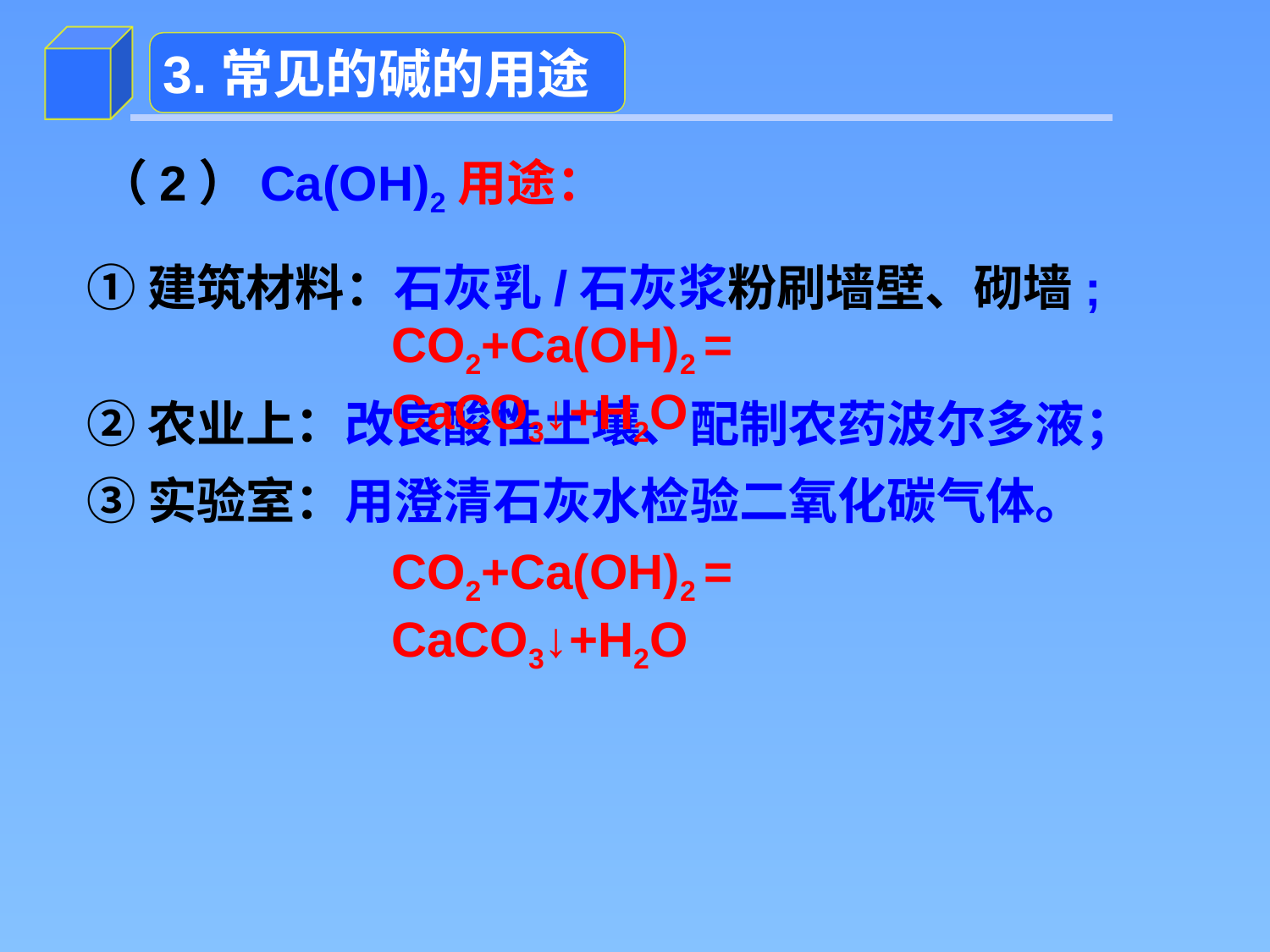

3.常见的碱的用途
（2）Ca(OH)2用途：
①建筑材料：石灰乳/石灰浆粉刷墙壁、砌墙;
②农业上：改良酸性土壤、配制农药波尔多液；
③实验室：用澄清石灰水检验二氧化碳气体。
CO2+Ca(OH)2 = CaCO3↓+H2O
CO2+Ca(OH)2 = CaCO3↓+H2O